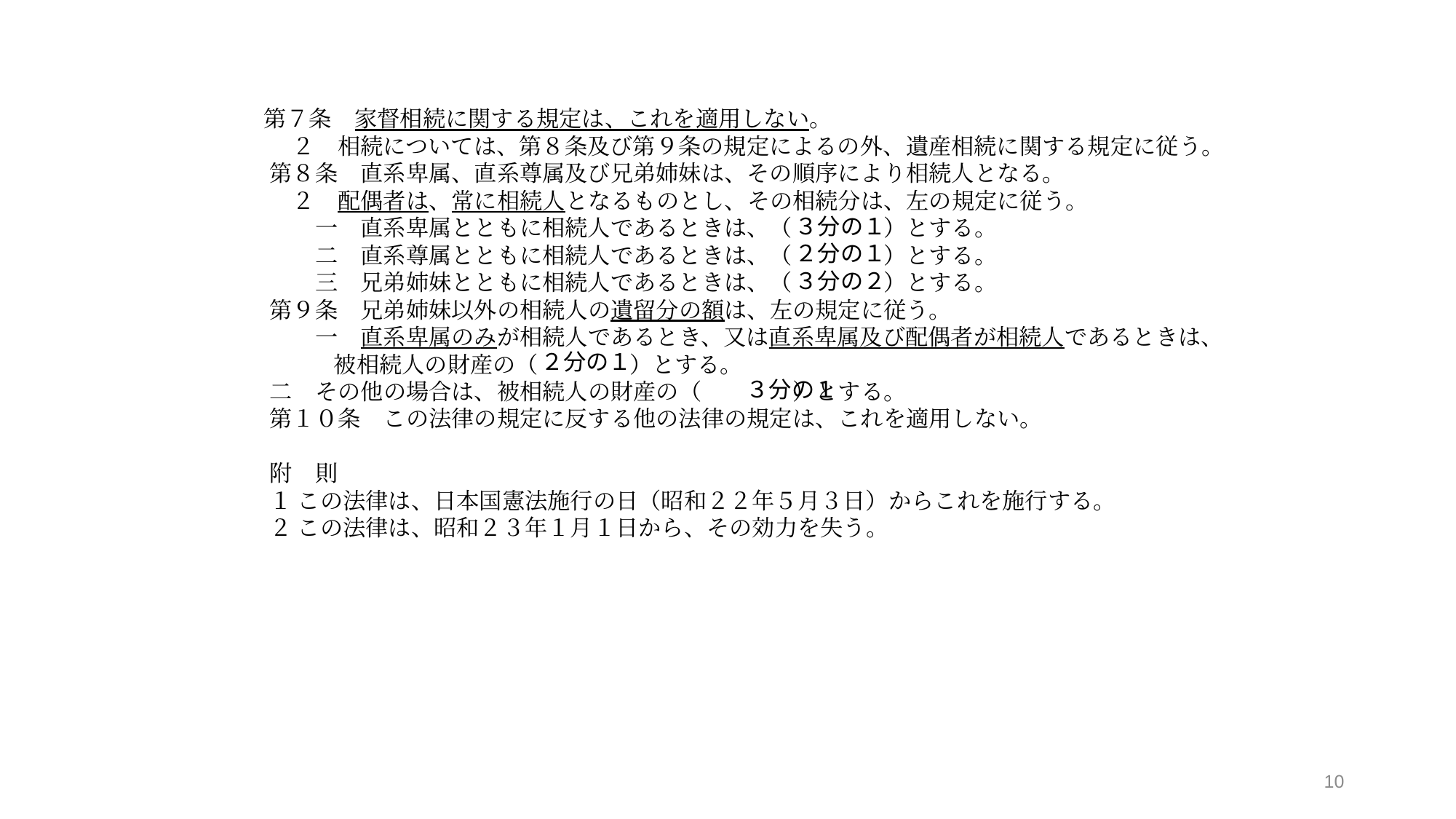

第７条　家督相続に関する規定は、これを適用しない。
　　２　相続については、第８条及び第９条の規定によるの外、遺産相続に関する規定に従う。
　第８条　直系卑属、直系尊属及び兄弟姉妹は、その順序により相続人となる。
　　２　配偶者は、常に相続人となるものとし、その相続分は、左の規定に従う。
　　　一　直系卑属とともに相続人であるときは、（　　　　）とする。
　　　二　直系尊属とともに相続人であるときは、（　　　　）とする。
　　　三　兄弟姉妹とともに相続人であるときは、（　　　　）とする。
　第９条　兄弟姉妹以外の相続人の遺留分の額は、左の規定に従う。
　　　一　直系卑属のみが相続人であるとき、又は直系卑属及び配偶者が相続人であるときは、
              被相続人の財産の（　　　　）とする。
   二　その他の場合は、被相続人の財産の（　　　　）とする。
　第１０条　この法律の規定に反する他の法律の規定は、これを適用しない。

　附　則
　１ この法律は、日本国憲法施行の日（昭和２２年５月３日）からこれを施行する。
　２ この法律は、昭和２３年１月１日から、その効力を失う。

３分の１
２分の１
３分の２
２分の１
３分の１
10